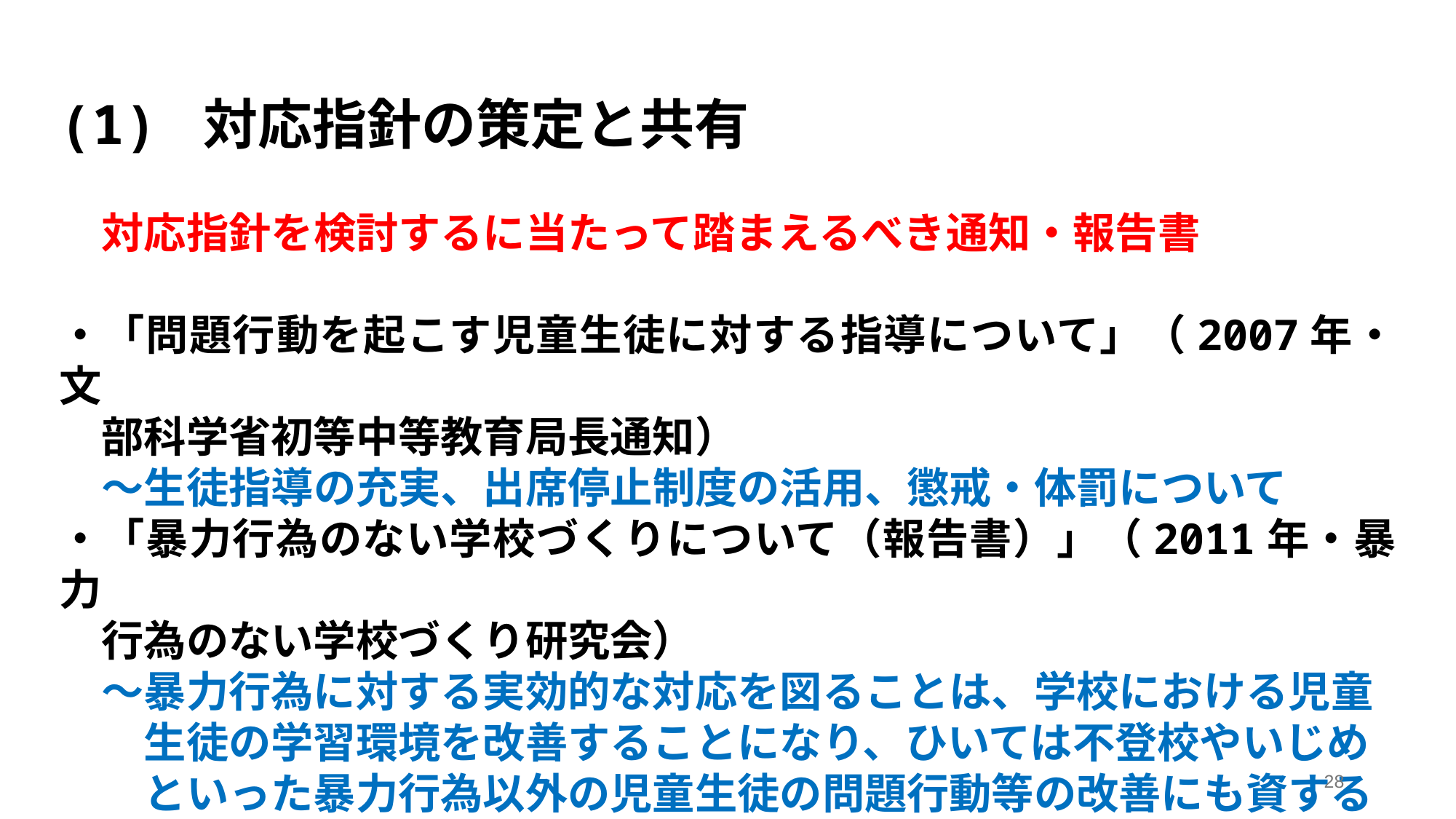

(1) 対応指針の策定と共有

　対応指針を検討するに当たって踏まえるべき通知・報告書

・「問題行動を起こす児童生徒に対する指導について」（2007年・文
　部科学省初等中等教育局長通知）
　～生徒指導の充実、出席停止制度の活用、懲戒・体罰について
・「暴力行為のない学校づくりについて（報告書）」（2011年・暴力
　行為のない学校づくり研究会）
　～暴力行為に対する実効的な対応を図ることは、学校における児童
　　生徒の学習環境を改善することになり、ひいては不登校やいじめ
　　といった暴力行為以外の児童生徒の問題行動等の改善にも資する
28